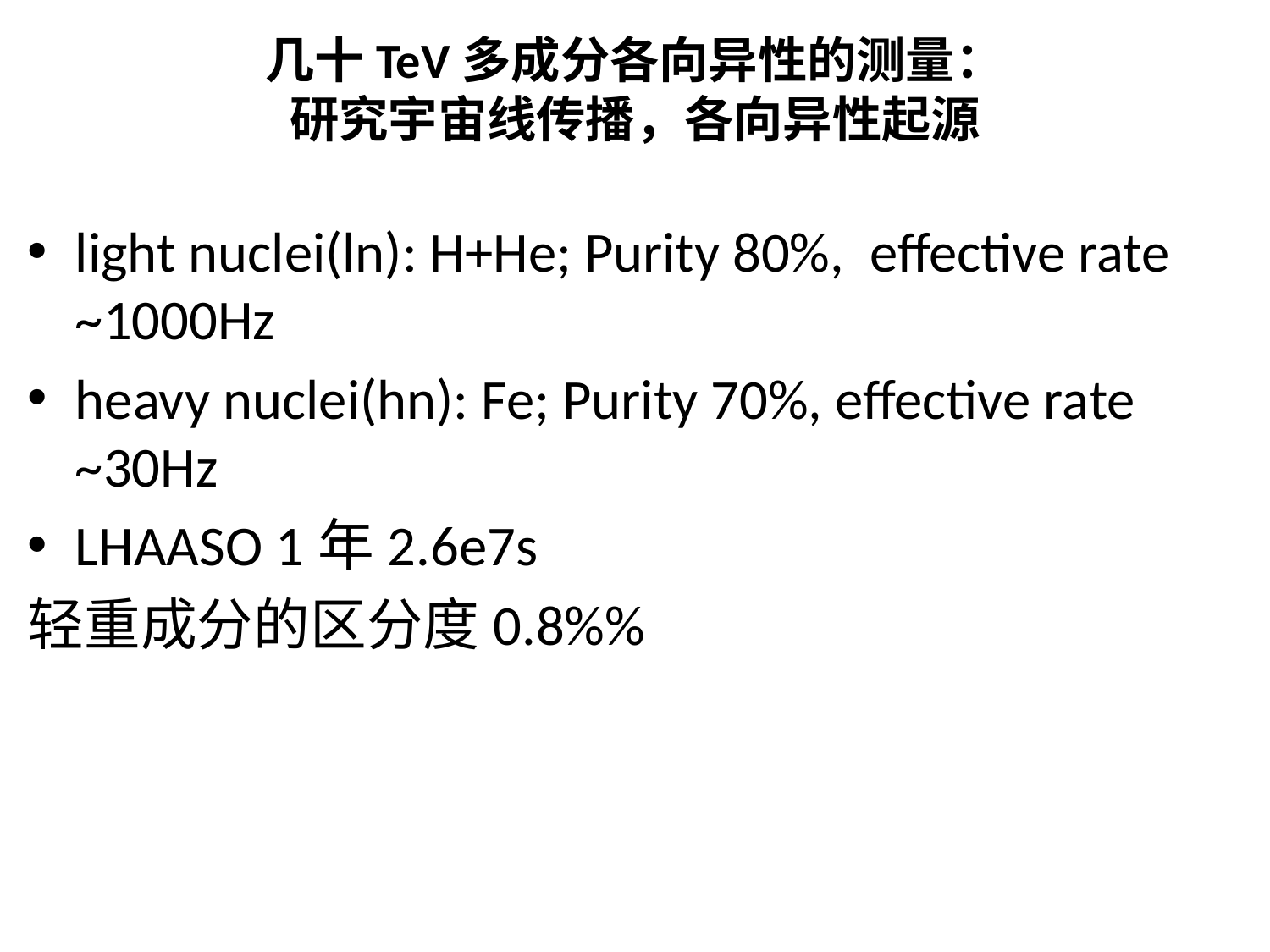

# 几十TeV多成分各向异性的测量： 研究宇宙线传播，各向异性起源
light nuclei(ln): H+He; Purity 80%,  effective rate ~1000Hz
heavy nuclei(hn): Fe; Purity 70%, effective rate ~30Hz
LHAASO 1年2.6e7s
轻重成分的区分度0.8%%